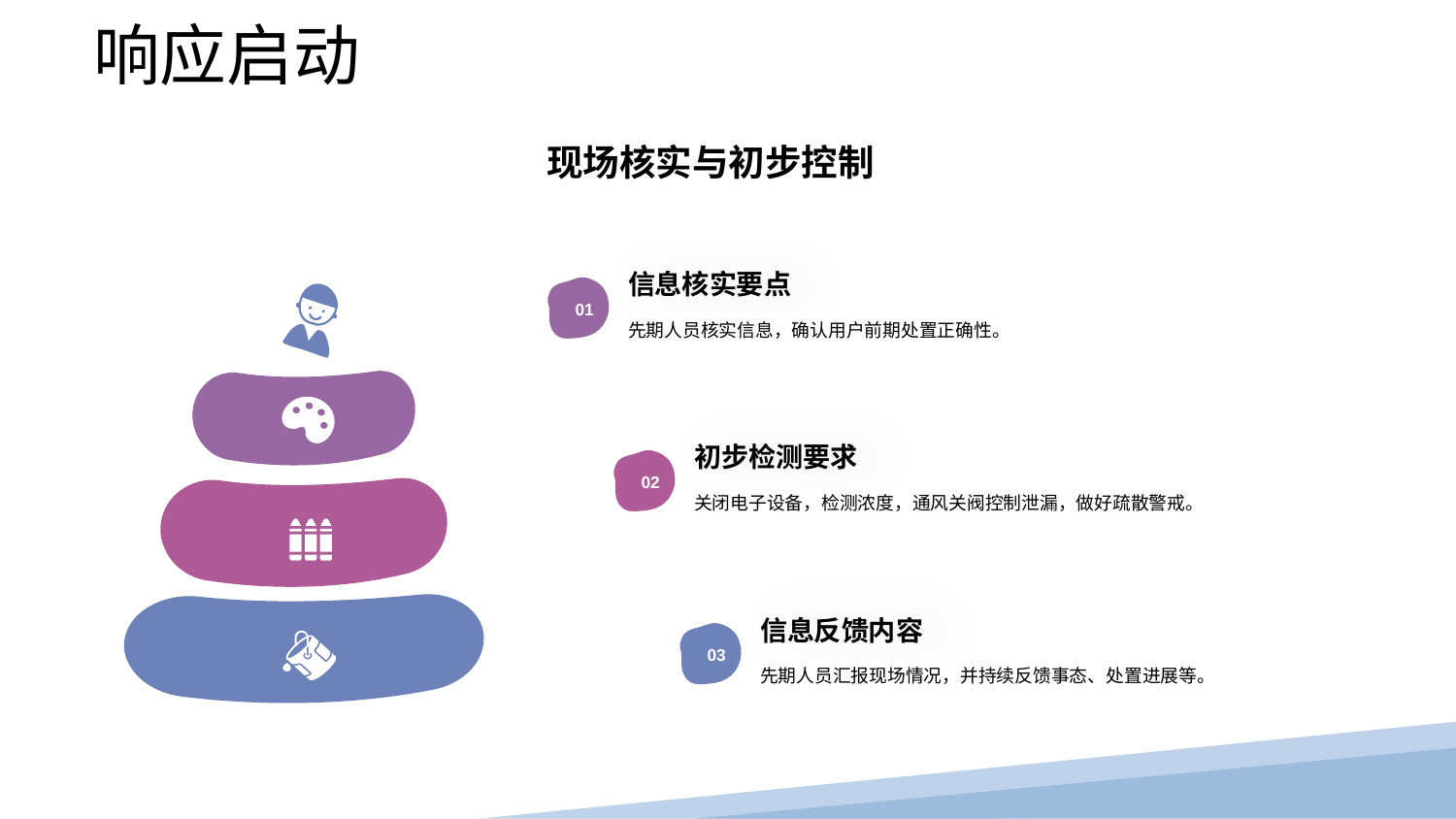

响应启动
现场核实与初步控制
信息核实要点

01
先期人员核实信息，确认用户前期处置正确性。

初步检测要求

02

关闭电子设备，检测浓度，通风关阀控制泄漏，做好疏散警戒。

信息反馈内容

03
先期人员汇报现场情况，并持续反馈事态、处置进展等。